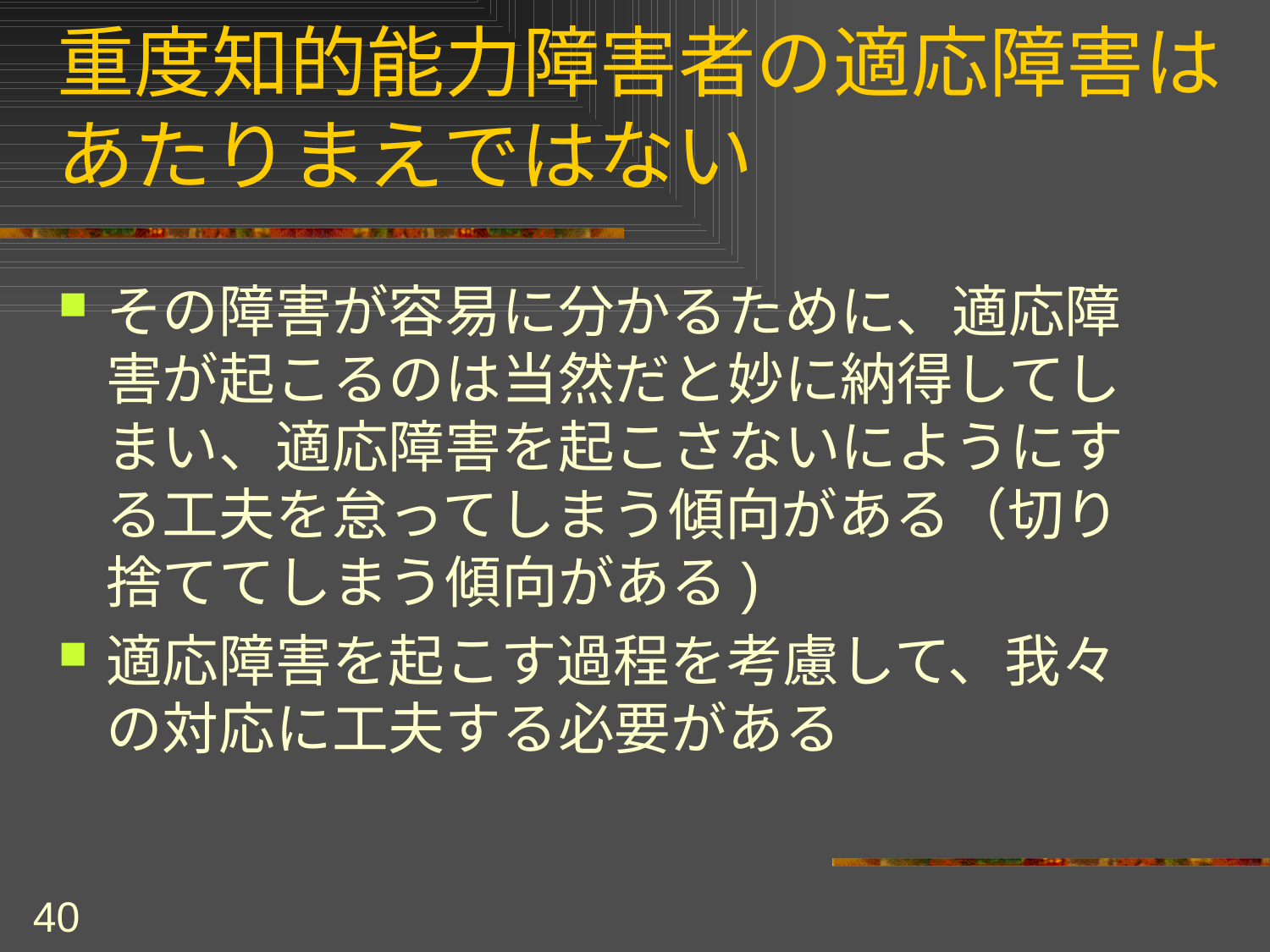

# 重度知的能力障害者の適応障害はあたりまえではない
その障害が容易に分かるために、適応障害が起こるのは当然だと妙に納得してしまい、適応障害を起こさないにようにする工夫を怠ってしまう傾向がある（切り捨ててしまう傾向がある)
適応障害を起こす過程を考慮して、我々の対応に工夫する必要がある
40